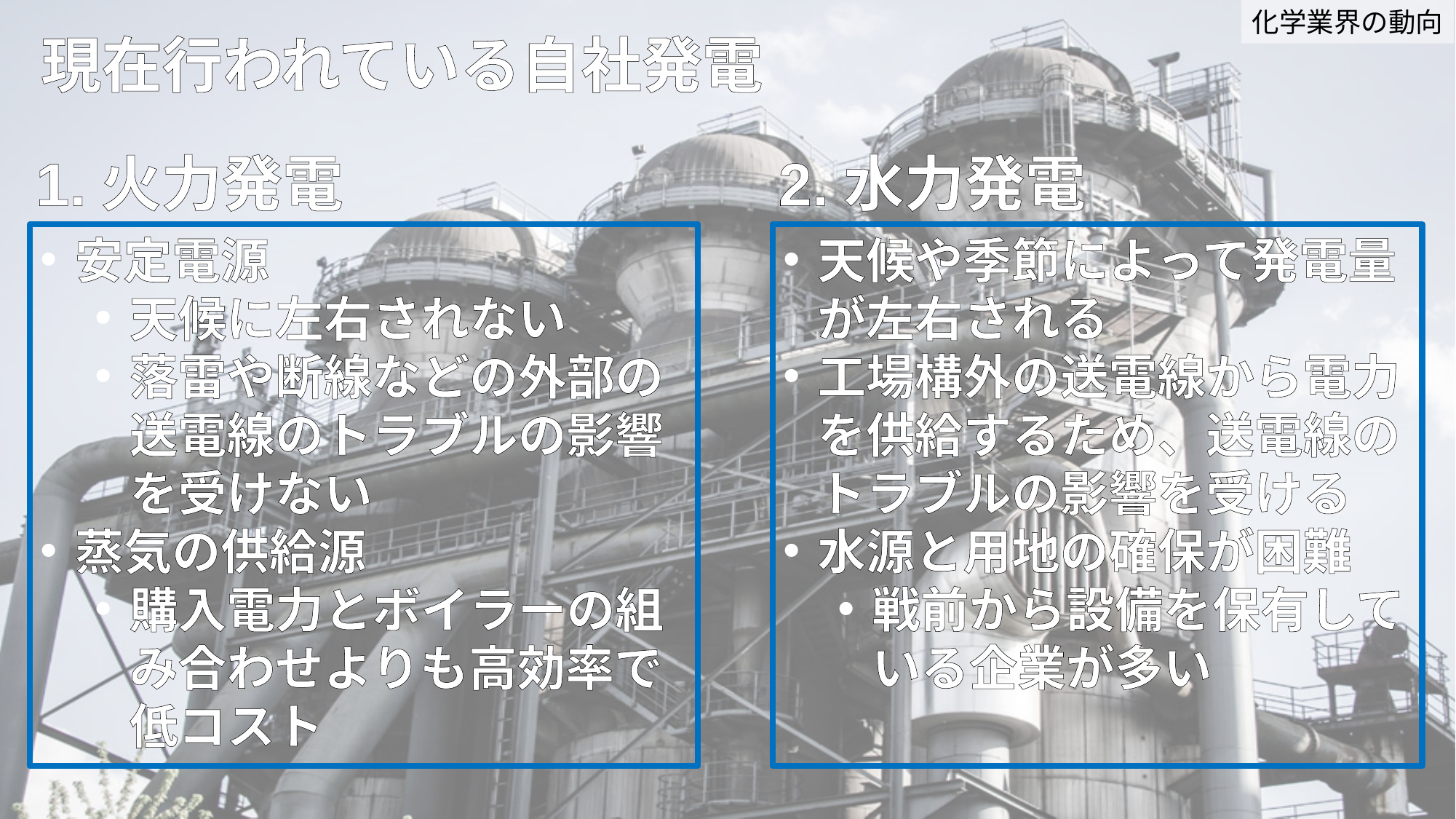

化学業界の動向
# 現在行われている自社発電
1.火力発電
2.水力発電
天候や季節によって発電量が左右される
工場構外の送電線から電力を供給するため、送電線のトラブルの影響を受ける
水源と用地の確保が困難
戦前から設備を保有している企業が多い

安定電源
天候に左右されない
落雷や断線などの外部の送電線のトラブルの影響を受けない
蒸気の供給源
購入電力とボイラーの組み合わせよりも高効率で低コスト